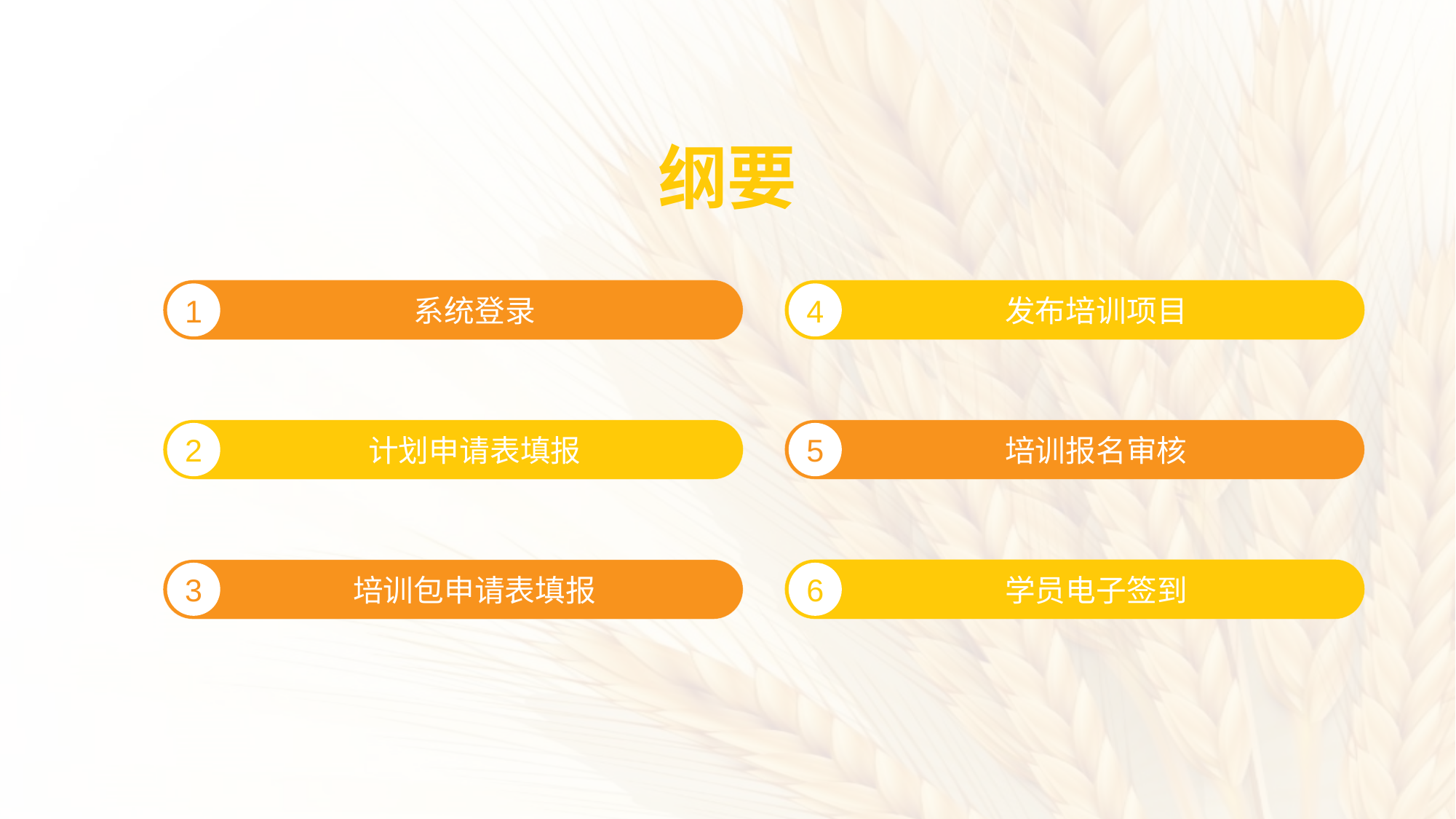

纲要
系统登录
1
发布培训项目
4
计划申请表填报
2
培训报名审核
5
学员电子签到
6
培训包申请表填报
3